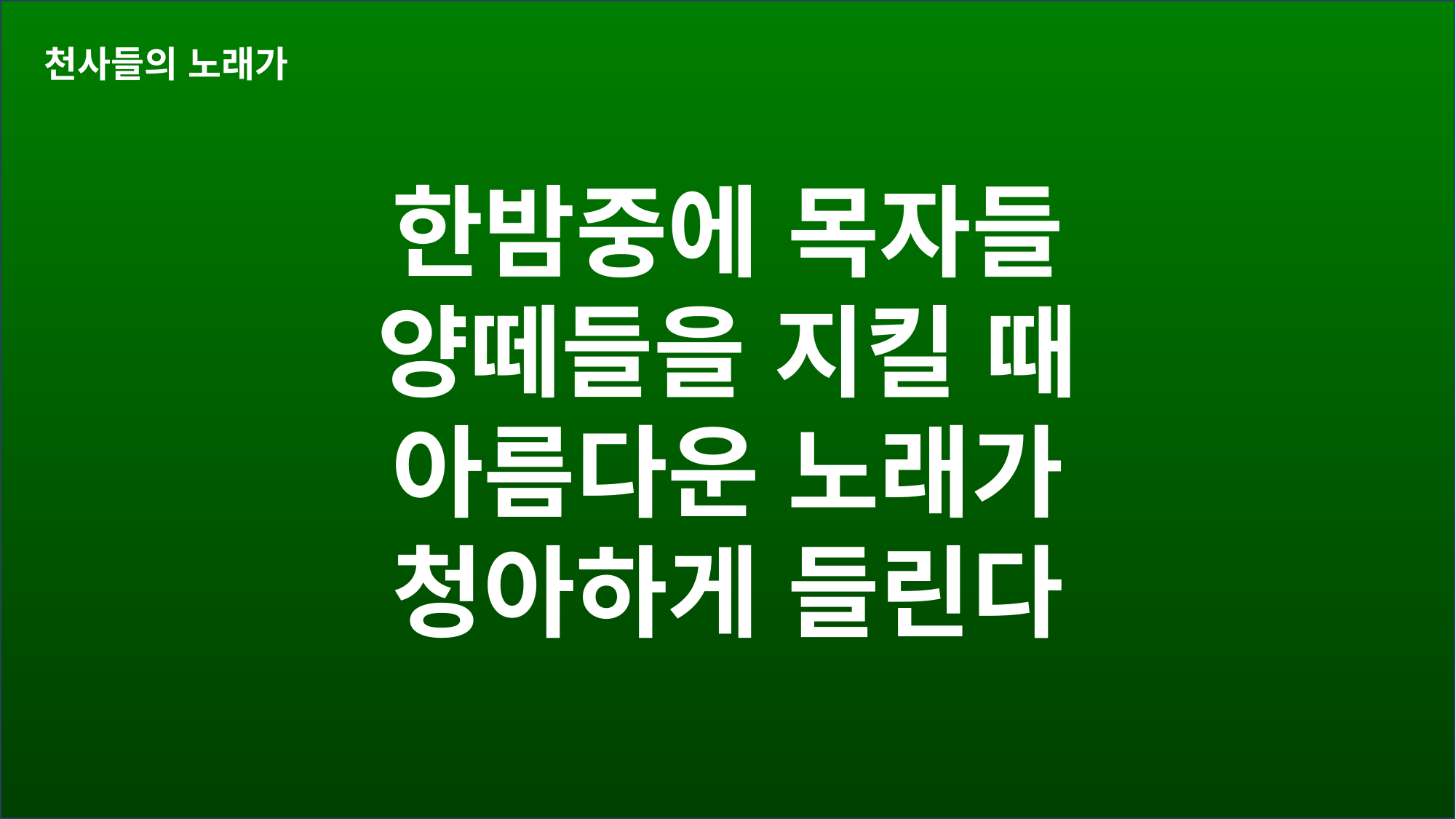

한밤중에 목자들
양떼들을 지킬 때
아름다운 노래가
청아하게 들린다
천사들의 노래가

#
찬양해요~

찬양해요~